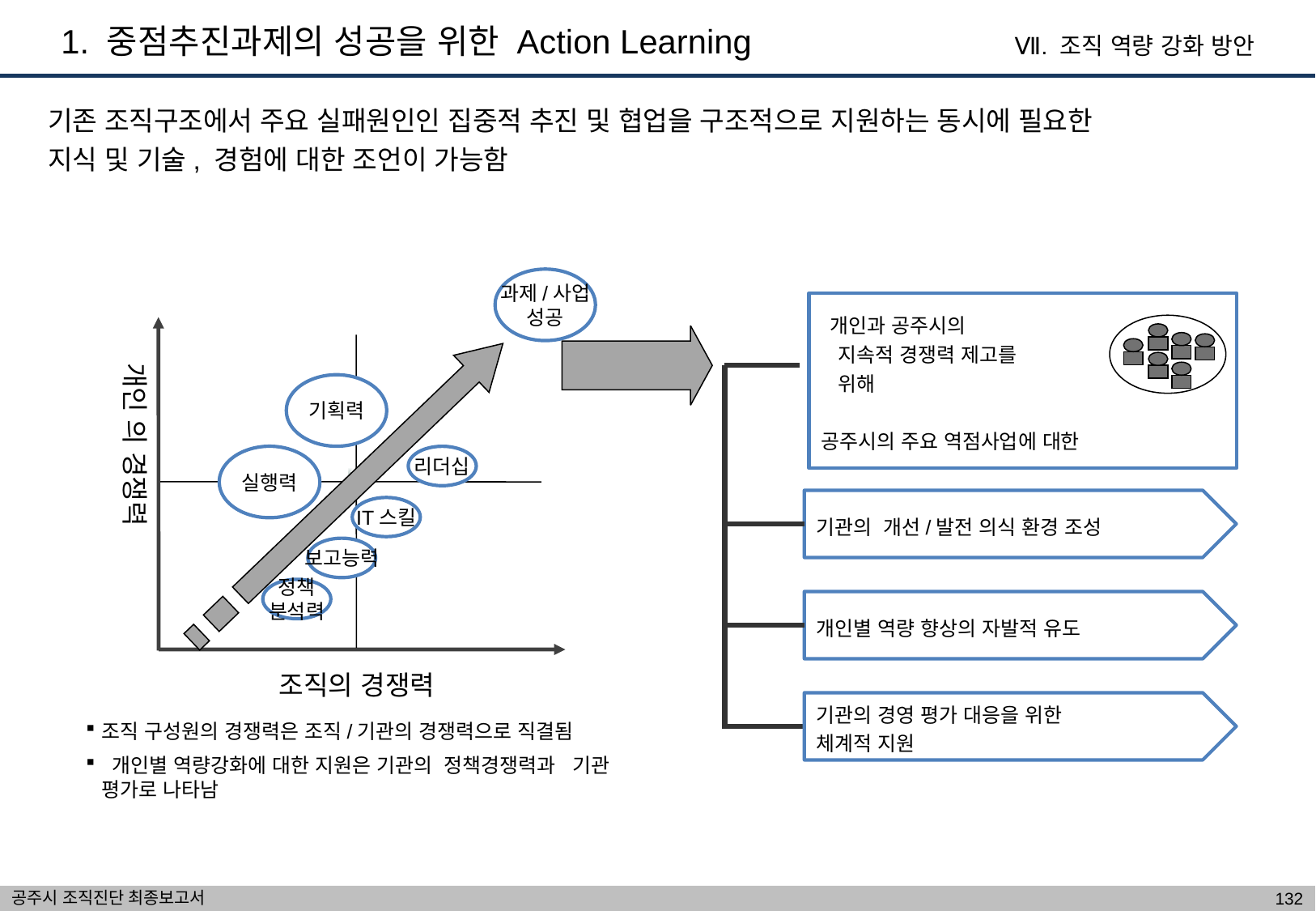

1. 중점추진과제의 성공을 위한 Action Learning
Ⅶ. 조직 역량 강화 방안
기존 조직구조에서 주요 실패원인인 집중적 추진 및 협업을 구조적으로 지원하는 동시에 필요한
지식 및 기술, 경험에 대한 조언이 가능함
과제/사업
성공
 개인과 공주시의
   지속적 경쟁력 제고를
   위해
공주시의 주요 역점사업에 대한

개인 의 경쟁력
기획력
실행력
리더십

기관의  개선/발전 의식 환경 조성
IT스킬
보고능력
정책
분석력
개인별 역량 향상의 자발적 유도
조직의 경쟁력
기관의 경영 평가 대응을 위한
체계적 지원
조직 구성원의 경쟁력은 조직/기관의 경쟁력으로 직결됨
 개인별 역량강화에 대한 지원은 기관의  정책경쟁력과   기관 평가로 나타남